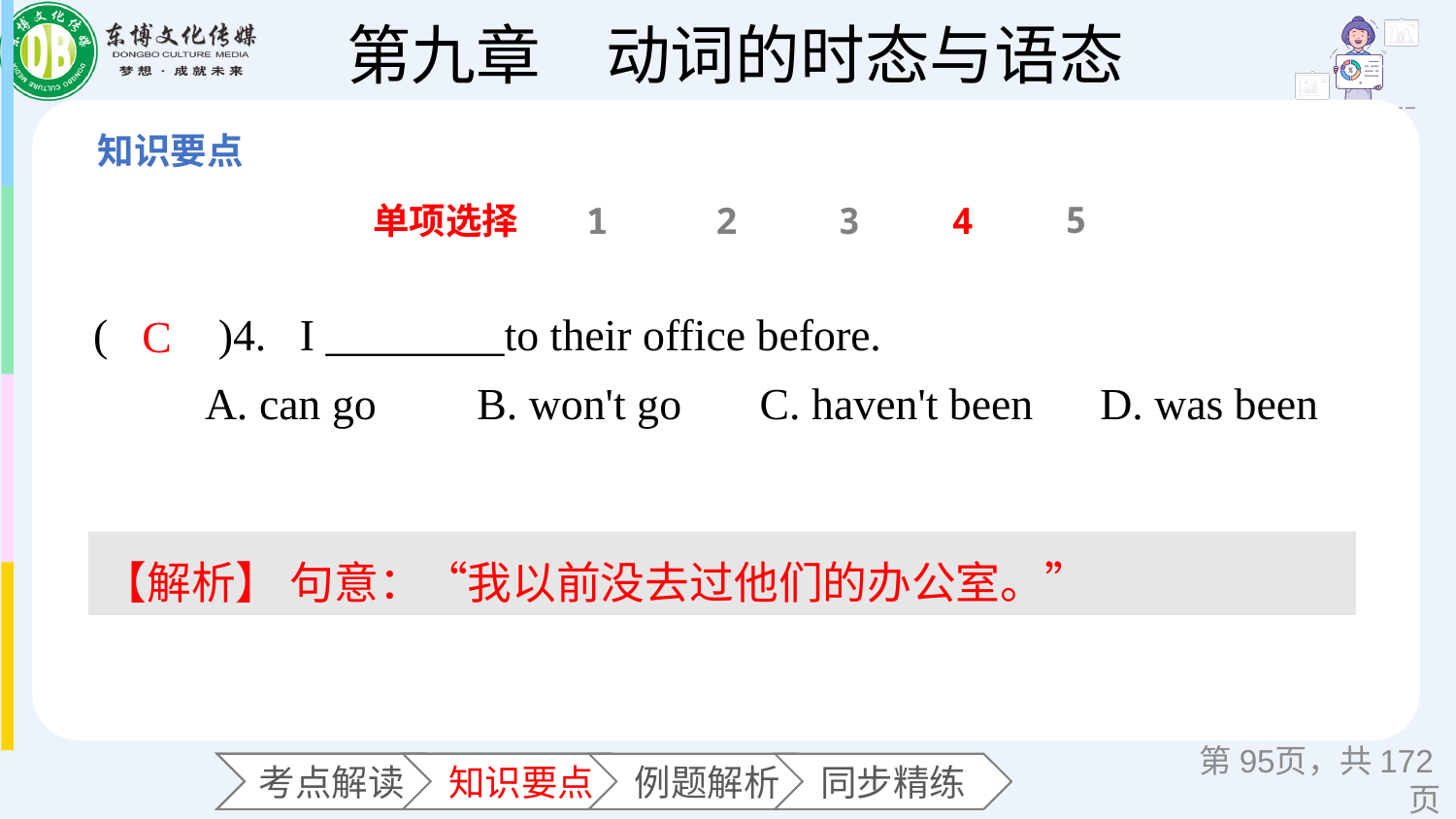

5
单项选择
1
2
3
4
(　　)4.   I ________to their office before.
          A. can go         B. won't go       C. haven't been      D. was been
C
【解析】 句意：“我以前没去过他们的办公室。”
第95页，共172页